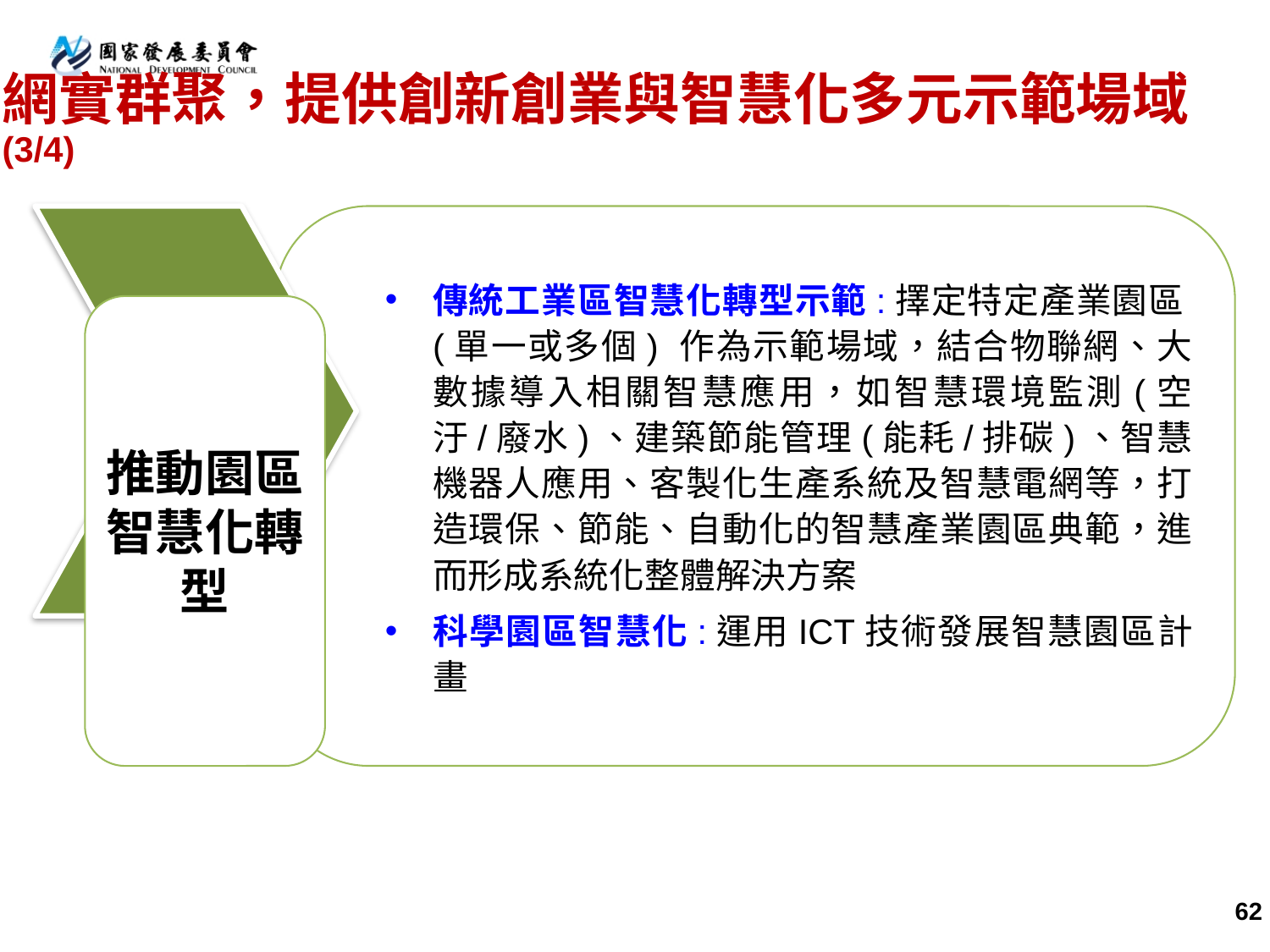

# 網實群聚，提供創新創業與智慧化多元示範場域(3/4)

傳統工業區智慧化轉型示範:擇定特定產業園區(單一或多個) 作為示範場域，結合物聯網、大數據導入相關智慧應用，如智慧環境監測(空汙/廢水)、建築節能管理(能耗/排碳)、智慧機器人應用、客製化生產系統及智慧電網等，打造環保、節能、自動化的智慧產業園區典範，進而形成系統化整體解決方案
科學園區智慧化:運用ICT技術發展智慧園區計畫
推動園區智慧化轉型
62